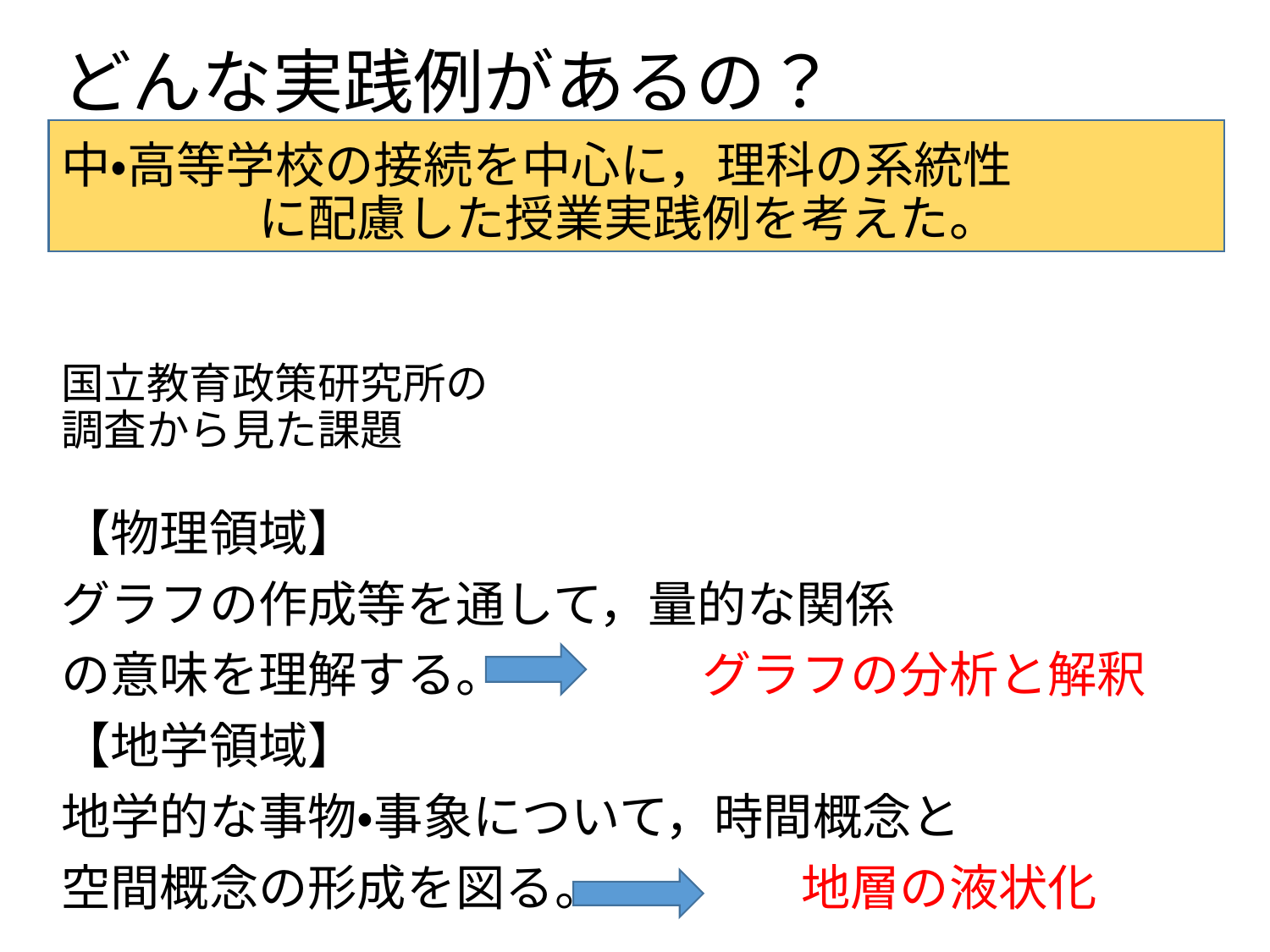

どんな実践例があるの？
中・高等学校の接続を中心に，理科の系統性　　　　　　に配慮した授業実践例を考えた。

# 国立教育政策研究所の 調査から見た課題

【物理領域】
グラフの作成等を通して，量的な関係
の意味を理解する。　　　　グラフの分析と解釈
【地学領域】
地学的な事物・事象について，時間概念と
空間概念の形成を図る。　　　　地層の液状化